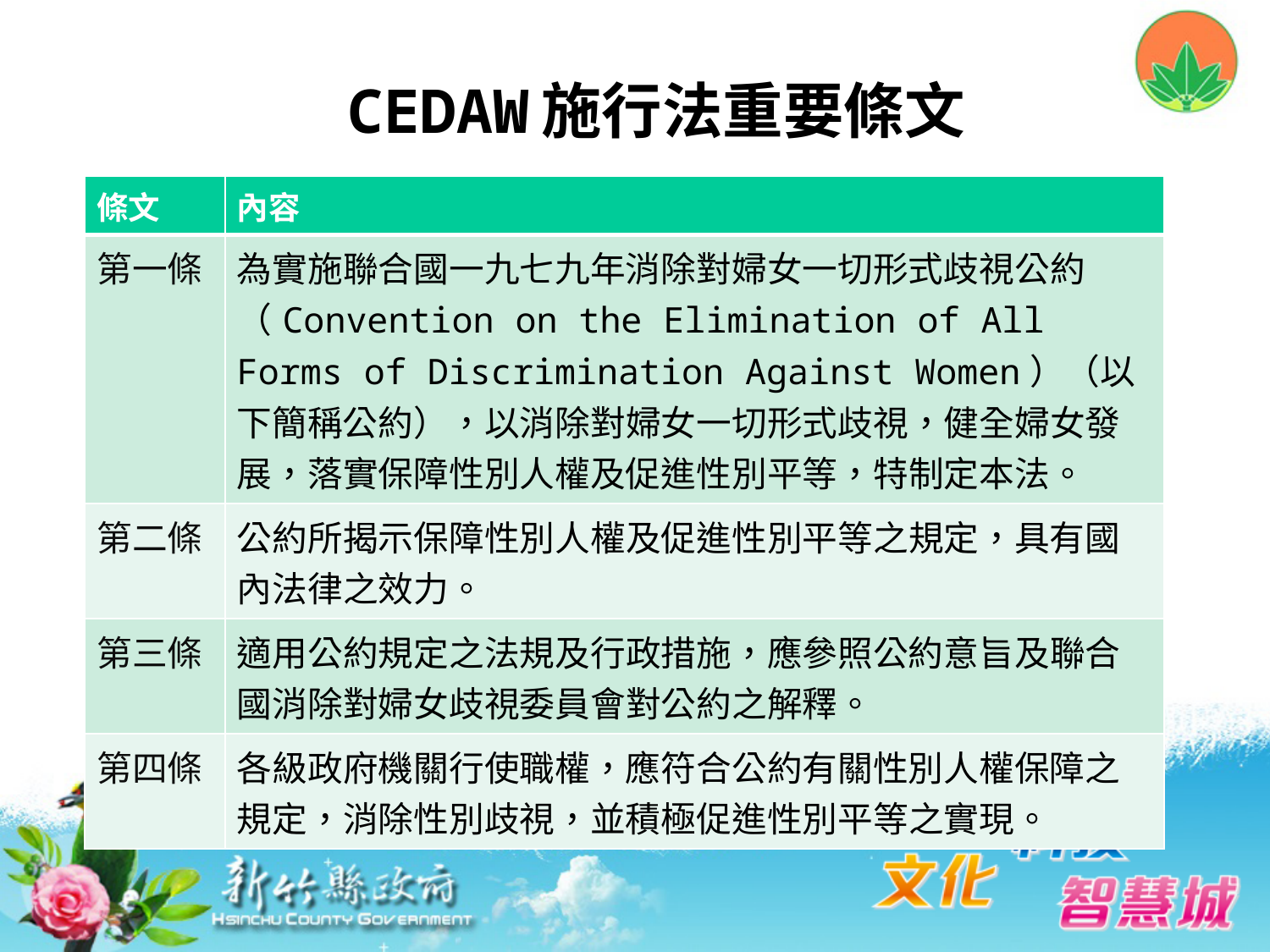

# CEDAW施行法重要條文
| 條文 | 內容 |
| --- | --- |
| 第一條 | 為實施聯合國一九七九年消除對婦女一切形式歧視公約（Convention on the Elimination of All Forms of Discrimination Against Women）（以下簡稱公約），以消除對婦女一切形式歧視，健全婦女發展，落實保障性別人權及促進性別平等，特制定本法。 |
| 第二條 | 公約所揭示保障性別人權及促進性別平等之規定，具有國內法律之效力。 |
| 第三條 | 適用公約規定之法規及行政措施，應參照公約意旨及聯合國消除對婦女歧視委員會對公約之解釋。 |
| 第四條 | 各級政府機關行使職權，應符合公約有關性別人權保障之規定，消除性別歧視，並積極促進性別平等之實現。 |